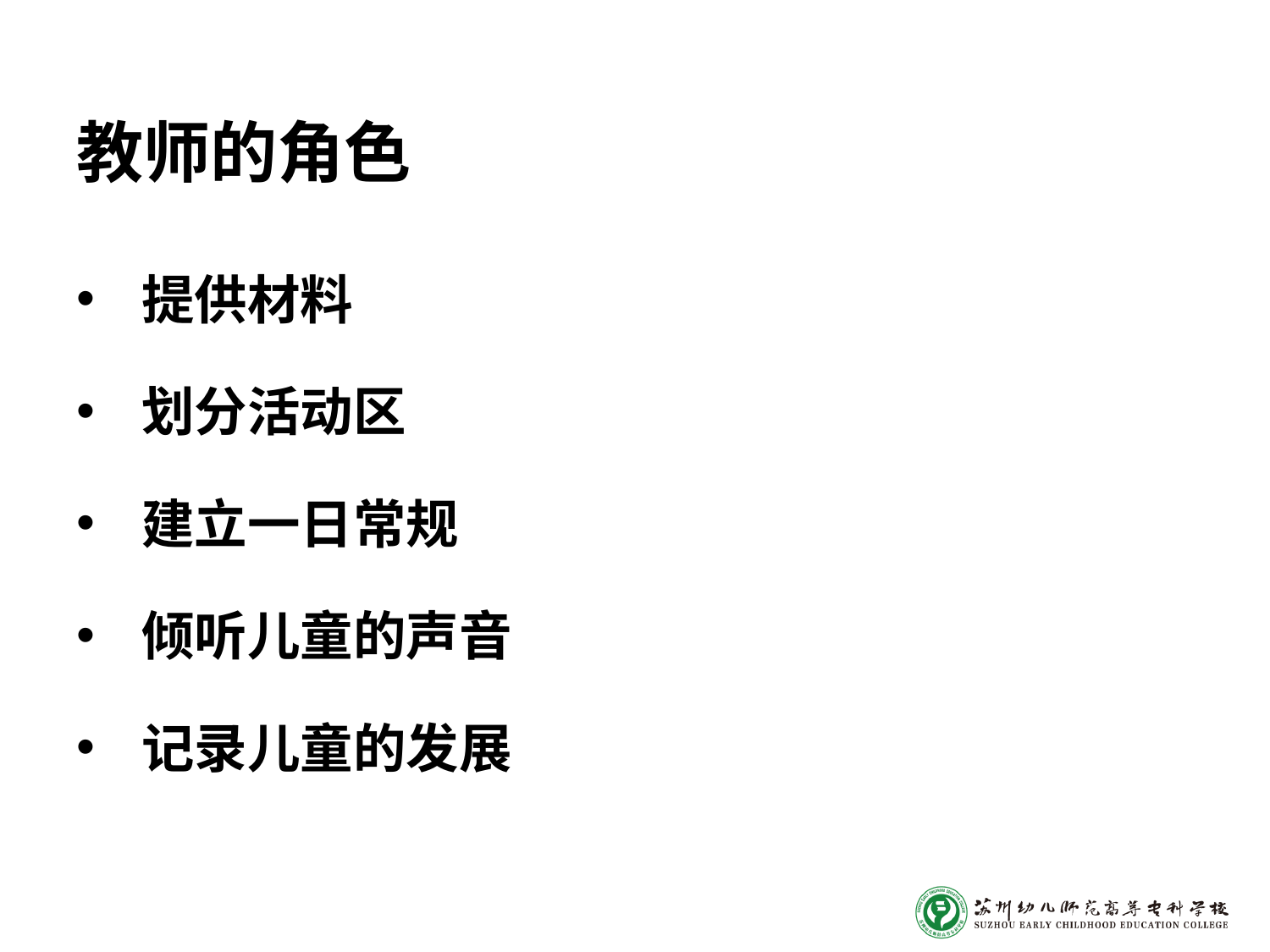

教师的角色
提供材料
划分活动区
建立一日常规
倾听儿童的声音
记录儿童的发展